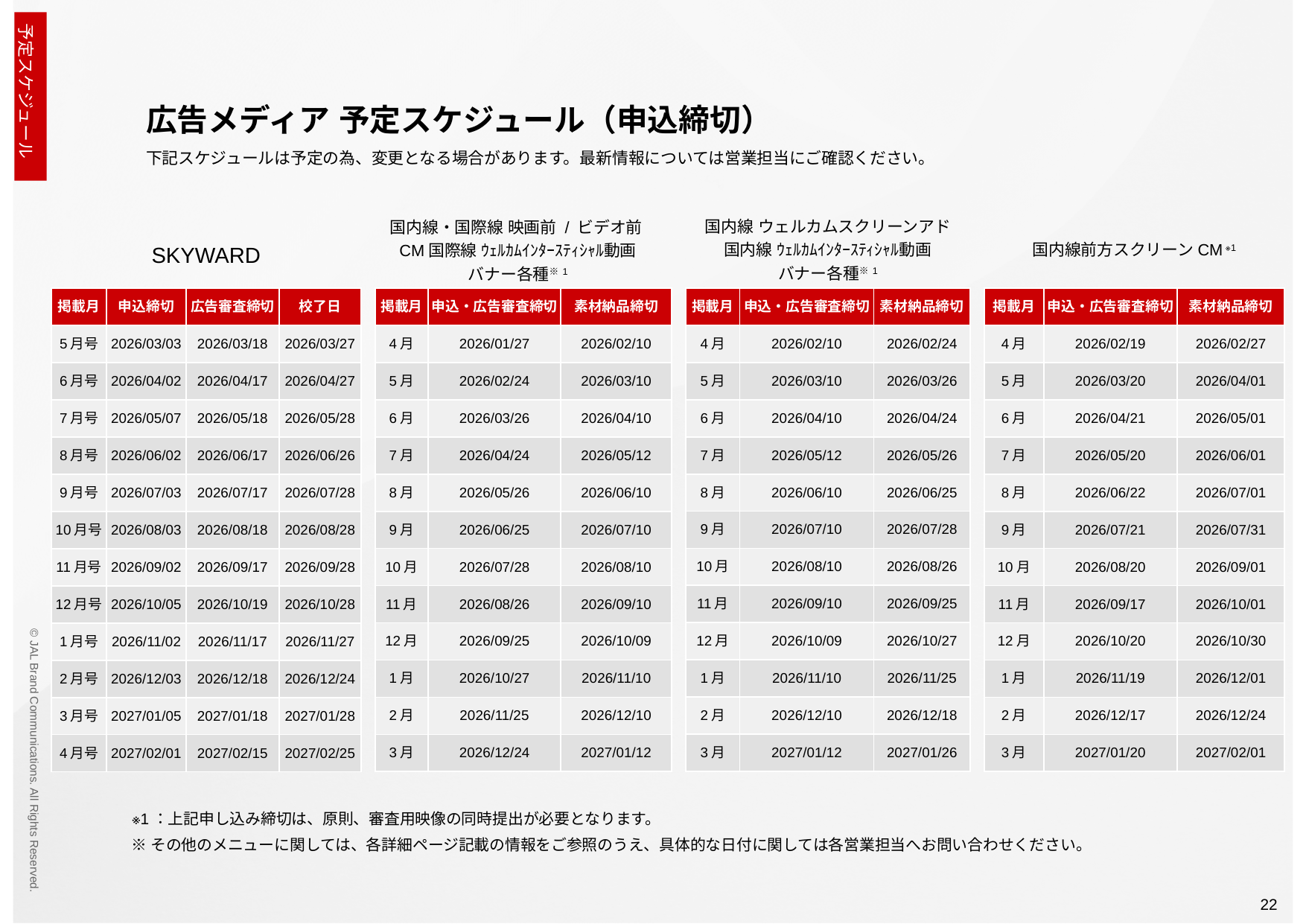

予定スケジュール
広告メディア 予定スケジュール（申込締切）
下記スケジュールは予定の為、変更となる場合があります。最新情報については営業担当にご確認ください。
国内線 ウェルカムスクリーンアド
国内線 ｳｪﾙｶﾑｲﾝﾀｰｽﾃｨｼｬﾙ動画
バナー各種※1
国内線・国際線 映画前 / ビデオ前CM国際線 ｳｪﾙｶﾑｲﾝﾀｰｽﾃｨｼｬﾙ動画
バナー各種※1
SKYWARD
国内線前方スクリーンCM ※1
| 掲載月 | 申込締切 | 広告審査締切 | 校了日 |
| --- | --- | --- | --- |
| 5月号 | 2026/03/03 | 2026/03/18 | 2026/03/27 |
| 6月号 | 2026/04/02 | 2026/04/17 | 2026/04/27 |
| 7月号 | 2026/05/07 | 2026/05/18 | 2026/05/28 |
| 8月号 | 2026/06/02 | 2026/06/17 | 2026/06/26 |
| 9月号 | 2026/07/03 | 2026/07/17 | 2026/07/28 |
| 10月号 | 2026/08/03 | 2026/08/18 | 2026/08/28 |
| 11月号 | 2026/09/02 | 2026/09/17 | 2026/09/28 |
| 12月号 | 2026/10/05 | 2026/10/19 | 2026/10/28 |
| 1月号 | 2026/11/02 | 2026/11/17 | 2026/11/27 |
| 2月号 | 2026/12/03 | 2026/12/18 | 2026/12/24 |
| 3月号 | 2027/01/05 | 2027/01/18 | 2027/01/28 |
| 4月号 | 2027/02/01 | 2027/02/15 | 2027/02/25 |
| 掲載月 | 申込・広告審査締切 | 素材納品締切 |
| --- | --- | --- |
| 4月 | 2026/01/27 | 2026/02/10 |
| 5月 | 2026/02/24 | 2026/03/10 |
| 6月 | 2026/03/26 | 2026/04/10 |
| 7月 | 2026/04/24 | 2026/05/12 |
| 8月 | 2026/05/26 | 2026/06/10 |
| 9月 | 2026/06/25 | 2026/07/10 |
| 10月 | 2026/07/28 | 2026/08/10 |
| 11月 | 2026/08/26 | 2026/09/10 |
| 12月 | 2026/09/25 | 2026/10/09 |
| 1月 | 2026/10/27 | 2026/11/10 |
| 2月 | 2026/11/25 | 2026/12/10 |
| 3月 | 2026/12/24 | 2027/01/12 |
| 掲載月 | 申込・広告審査締切 | 素材納品締切 |
| --- | --- | --- |
| 4月 | 2026/02/19 | 2026/02/27 |
| 5月 | 2026/03/20 | 2026/04/01 |
| 6月 | 2026/04/21 | 2026/05/01 |
| 7月 | 2026/05/20 | 2026/06/01 |
| 8月 | 2026/06/22 | 2026/07/01 |
| 9月 | 2026/07/21 | 2026/07/31 |
| 10月 | 2026/08/20 | 2026/09/01 |
| 11月 | 2026/09/17 | 2026/10/01 |
| 12月 | 2026/10/20 | 2026/10/30 |
| 1月 | 2026/11/19 | 2026/12/01 |
| 2月 | 2026/12/17 | 2026/12/24 |
| 3月 | 2027/01/20 | 2027/02/01 |
| 掲載月 | 申込・広告審査締切 | 素材納品締切 |
| --- | --- | --- |
| 4月 | 2026/02/10 | 2026/02/24 |
| 5月 | 2026/03/10 | 2026/03/26 |
| 6月 | 2026/04/10 | 2026/04/24 |
| 7月 | 2026/05/12 | 2026/05/26 |
| 8月 | 2026/06/10 | 2026/06/25 |
| 9月 | 2026/07/10 | 2026/07/28 |
| 10月 | 2026/08/10 | 2026/08/26 |
| 11月 | 2026/09/10 | 2026/09/25 |
| 12月 | 2026/10/09 | 2026/10/27 |
| 1月 | 2026/11/10 | 2026/11/25 |
| 2月 | 2026/12/10 | 2026/12/18 |
| 3月 | 2027/01/12 | 2027/01/26 |
※1：上記申し込み締切は、原則、審査用映像の同時提出が必要となります。
※その他のメニューに関しては、各詳細ページ記載の情報をご参照のうえ、具体的な日付に関しては各営業担当へお問い合わせください。
22